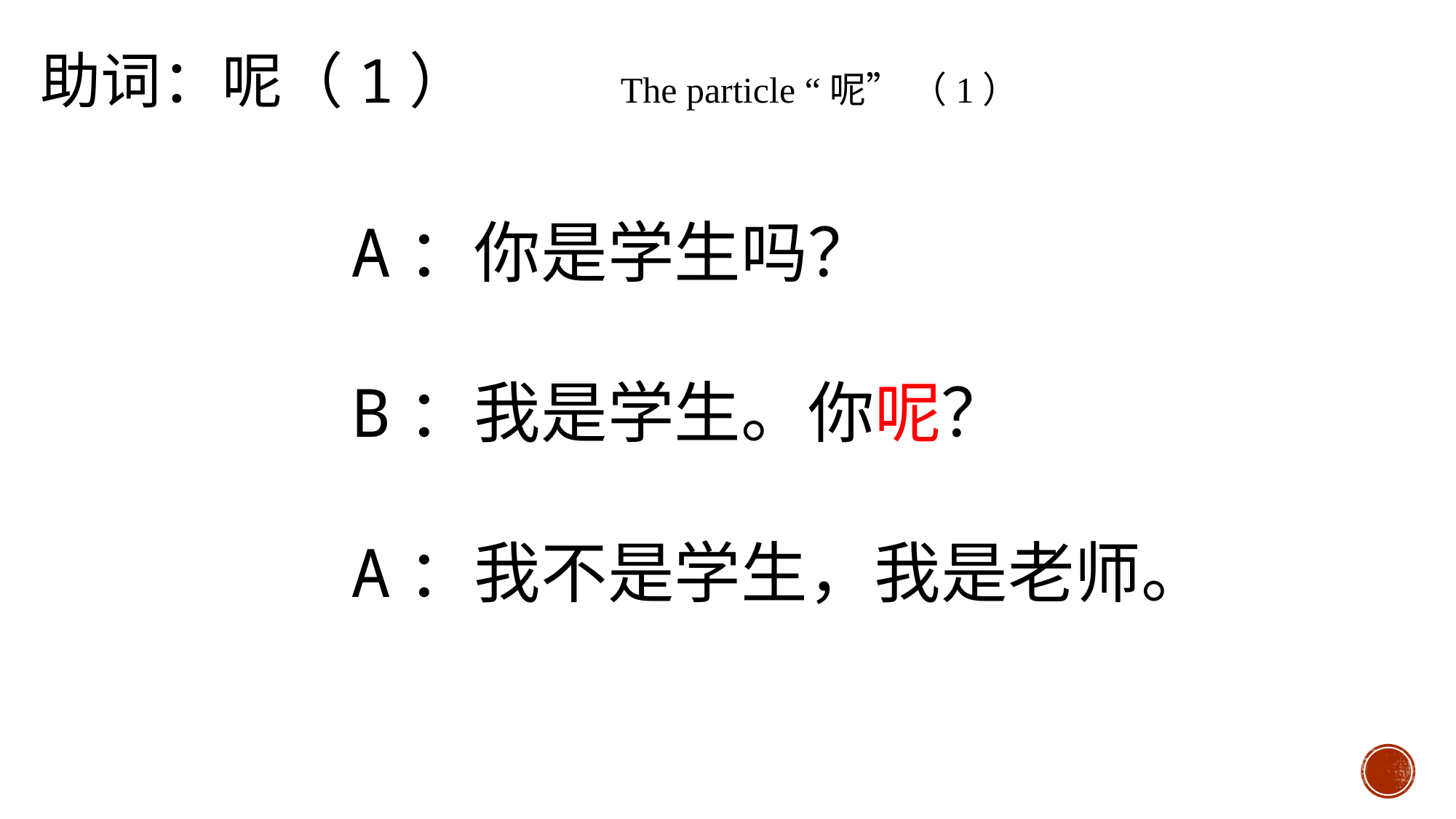

助词：呢（1）          The particle “呢” （1）
A：你是学生吗？
B：我是学生。你呢？
A：我不是学生，我是老师。